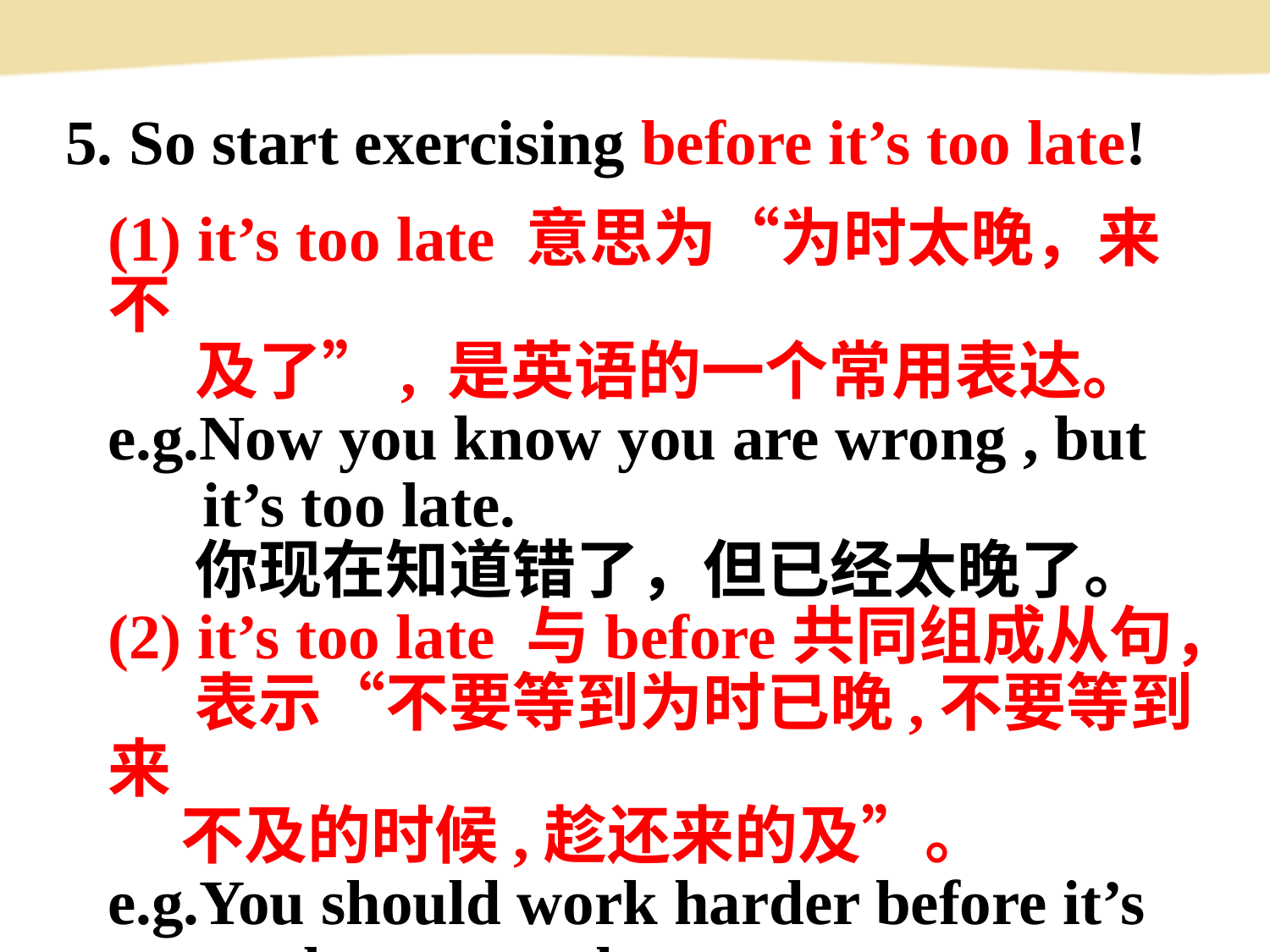

5. So start exercising before it’s too late!
(1) it’s too late 意思为“为时太晚，来不
     及了”, 是英语的一个常用表达。
e.g.Now you know you are wrong , but
      it’s too late.
     你现在知道错了，但已经太晚了。
(2) it’s too late 与before共同组成从句，
     表示“不要等到为时已晚,不要等到来
    不及的时候,趁还来的及”。
e.g.You should work harder before it’s
      too late to catch up.
      你现在用功还赶得上。